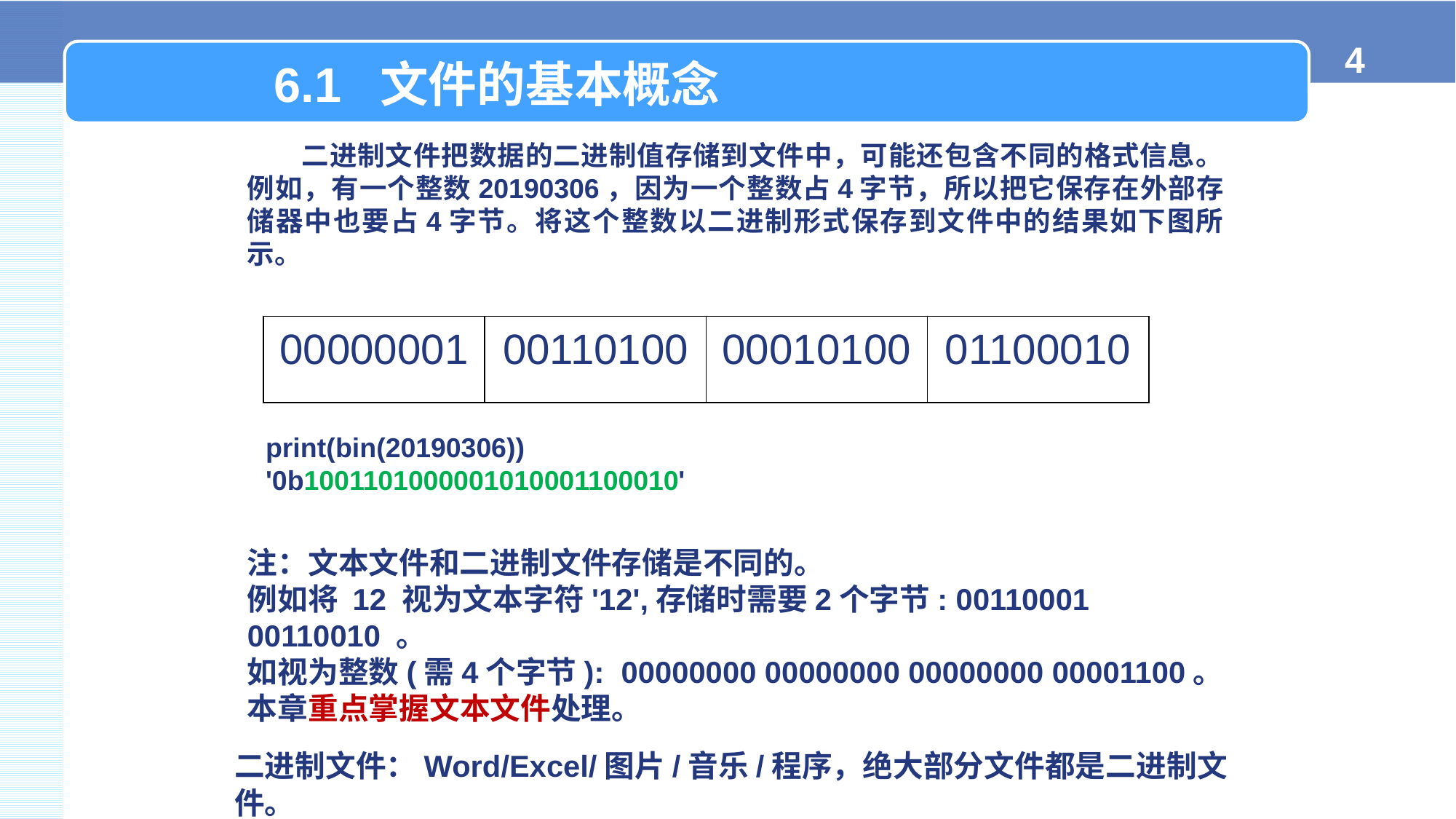

6.1  文件的基本概念
二进制文件把数据的二进制值存储到文件中，可能还包含不同的格式信息。例如，有一个整数20190306，因为一个整数占4字节，所以把它保存在外部存储器中也要占4字节。将这个整数以二进制形式保存到文件中的结果如下图所示。
00000001
00110100
00010100
01100010
print(bin(20190306))
'0b1001101000001010001100010'
注：文本文件和二进制文件存储是不同的。
例如将 12 视为文本字符'12',存储时需要2个字节: 00110001  00110010 。
如视为整数(需4个字节):  00000000 00000000 00000000 00001100。
本章重点掌握文本文件处理。
二进制文件：Word/Excel/图片/音乐/程序，绝大部分文件都是二进制文件。